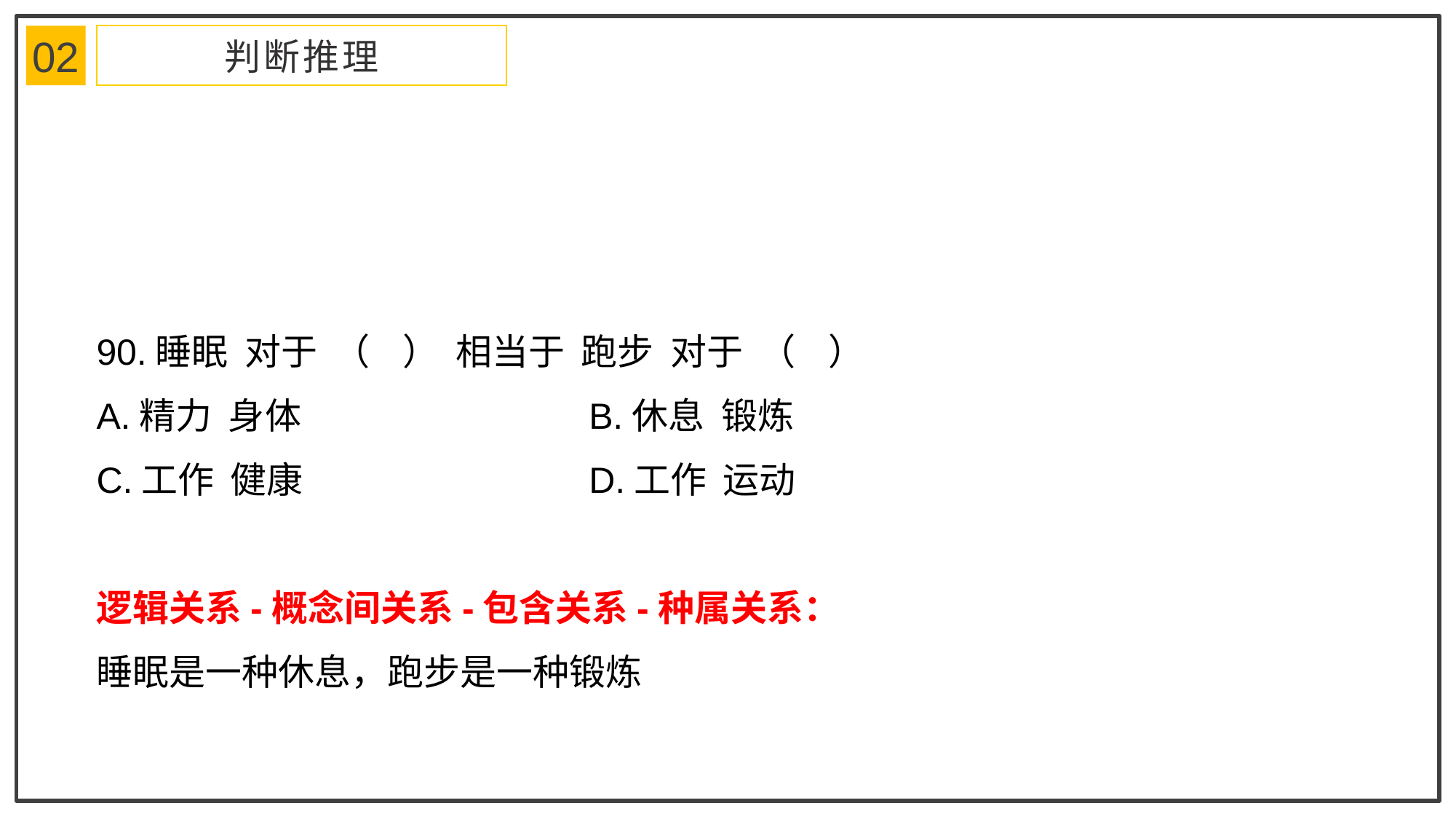

02
判断推理
90.睡眠  对于  （    ）  相当于  跑步  对于  （    ）
A.精力  身体			B.休息  锻炼
C.工作  健康			D.工作  运动

逻辑关系-概念间关系-包含关系-种属关系：
睡眠是一种休息，跑步是一种锻炼